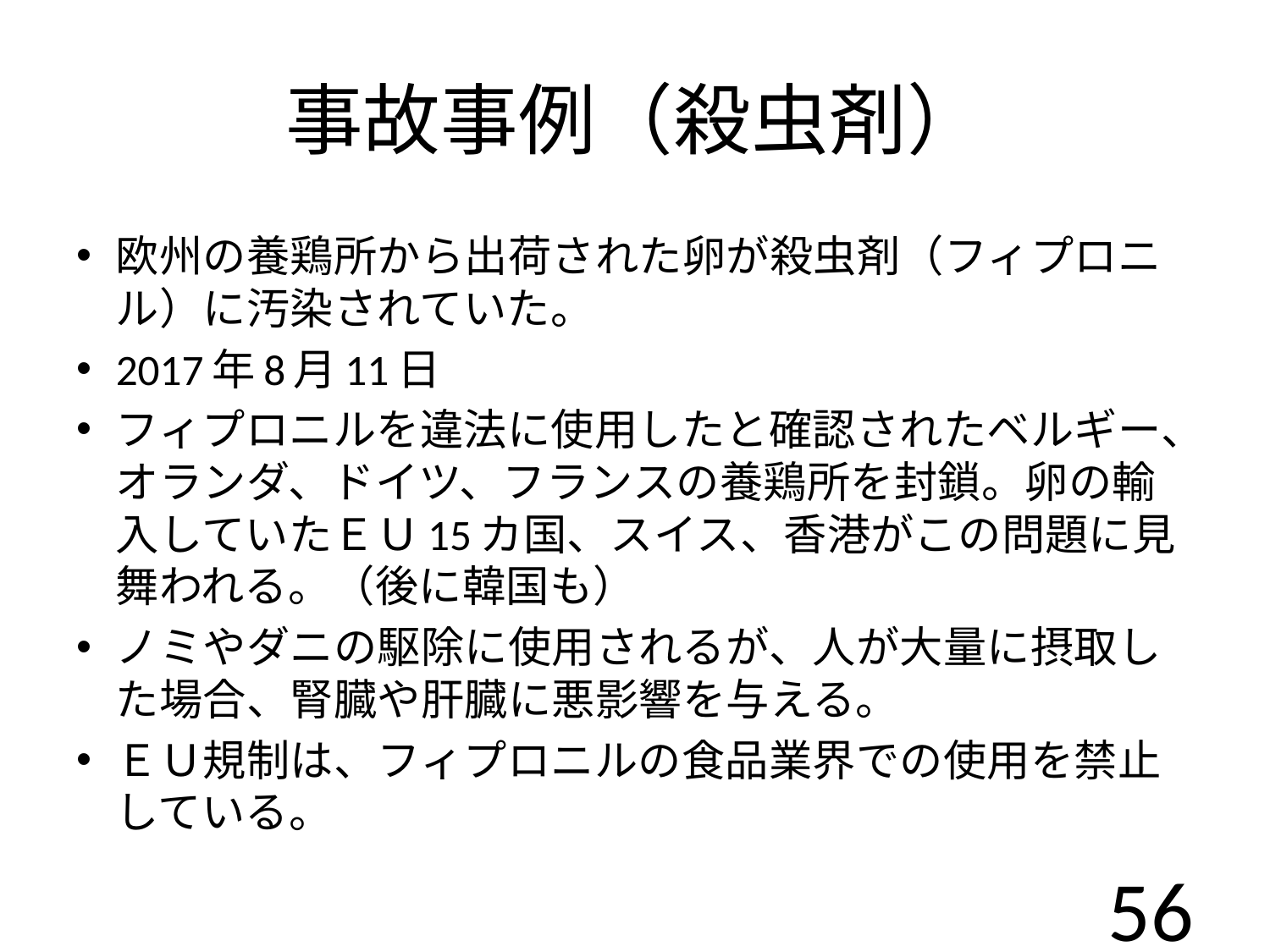

# 事故事例（殺虫剤）
欧州の養鶏所から出荷された卵が殺虫剤（フィプロニル）に汚染されていた。
2017年8月11日
フィプロニルを違法に使用したと確認されたベルギー、オランダ、ドイツ、フランスの養鶏所を封鎖。卵の輸入していたＥＵ15カ国、スイス、香港がこの問題に見舞われる。（後に韓国も）
ノミやダニの駆除に使用されるが、人が大量に摂取した場合、腎臓や肝臓に悪影響を与える。
ＥＵ規制は、フィプロニルの食品業界での使用を禁止している。
56